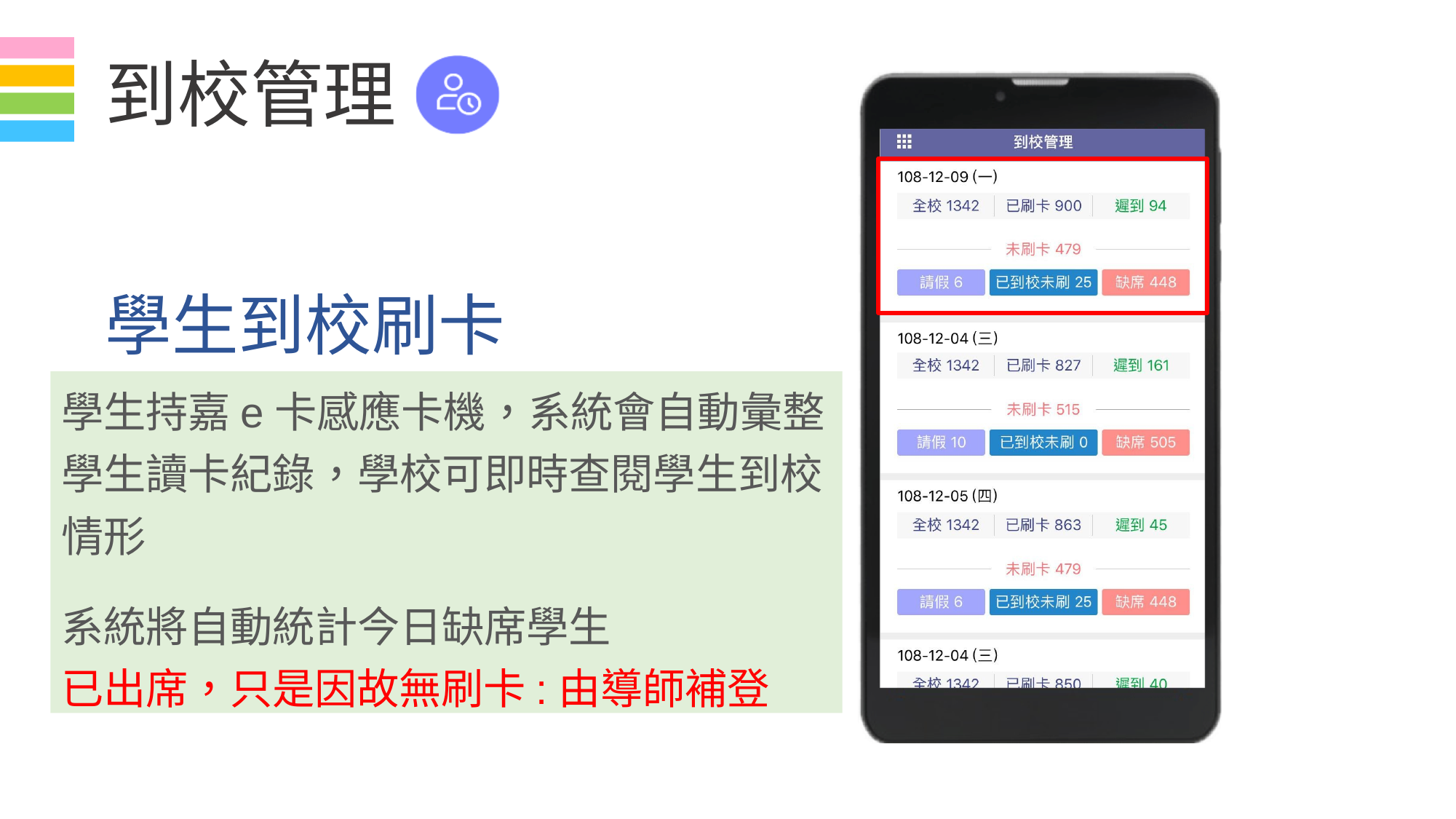

# 到校管理

學生到校刷卡
學生持嘉e卡感應卡機，系統會自動彙整 學生讀卡紀錄，學校可即時查閱學生到校 情形

系統將自動統計今日缺席學生
已出席，只是因故無刷卡:由導師補登